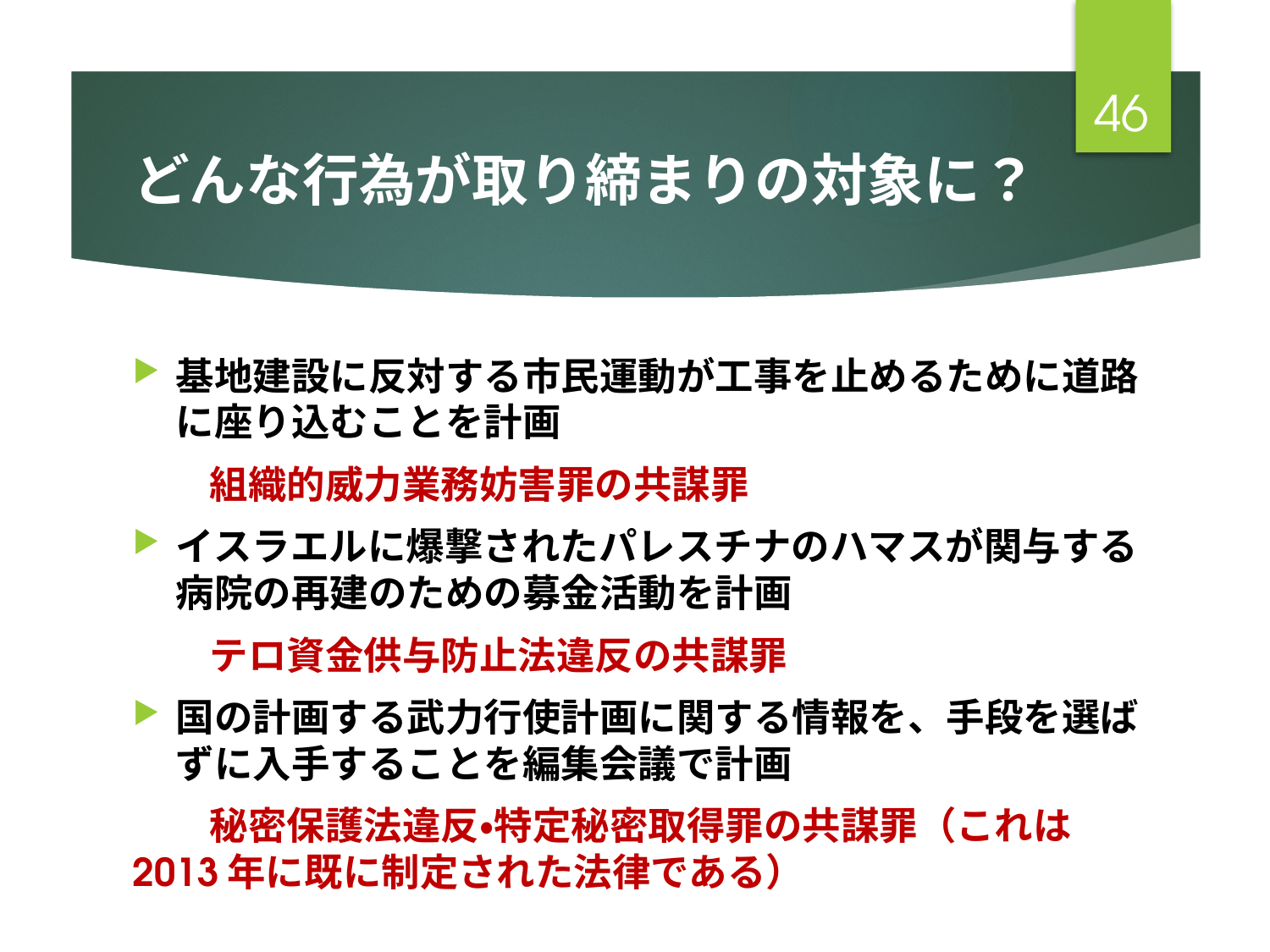

46
# どんな行為が取り締まりの対象に？
基地建設に反対する市民運動が工事を止めるために道路に座り込むことを計画
　　組織的威力業務妨害罪の共謀罪
イスラエルに爆撃されたパレスチナのハマスが関与する病院の再建のための募金活動を計画
　　テロ資金供与防止法違反の共謀罪
国の計画する武力行使計画に関する情報を、手段を選ばずに入手することを編集会議で計画
　　秘密保護法違反・特定秘密取得罪の共謀罪（これは2013年に既に制定された法律である）